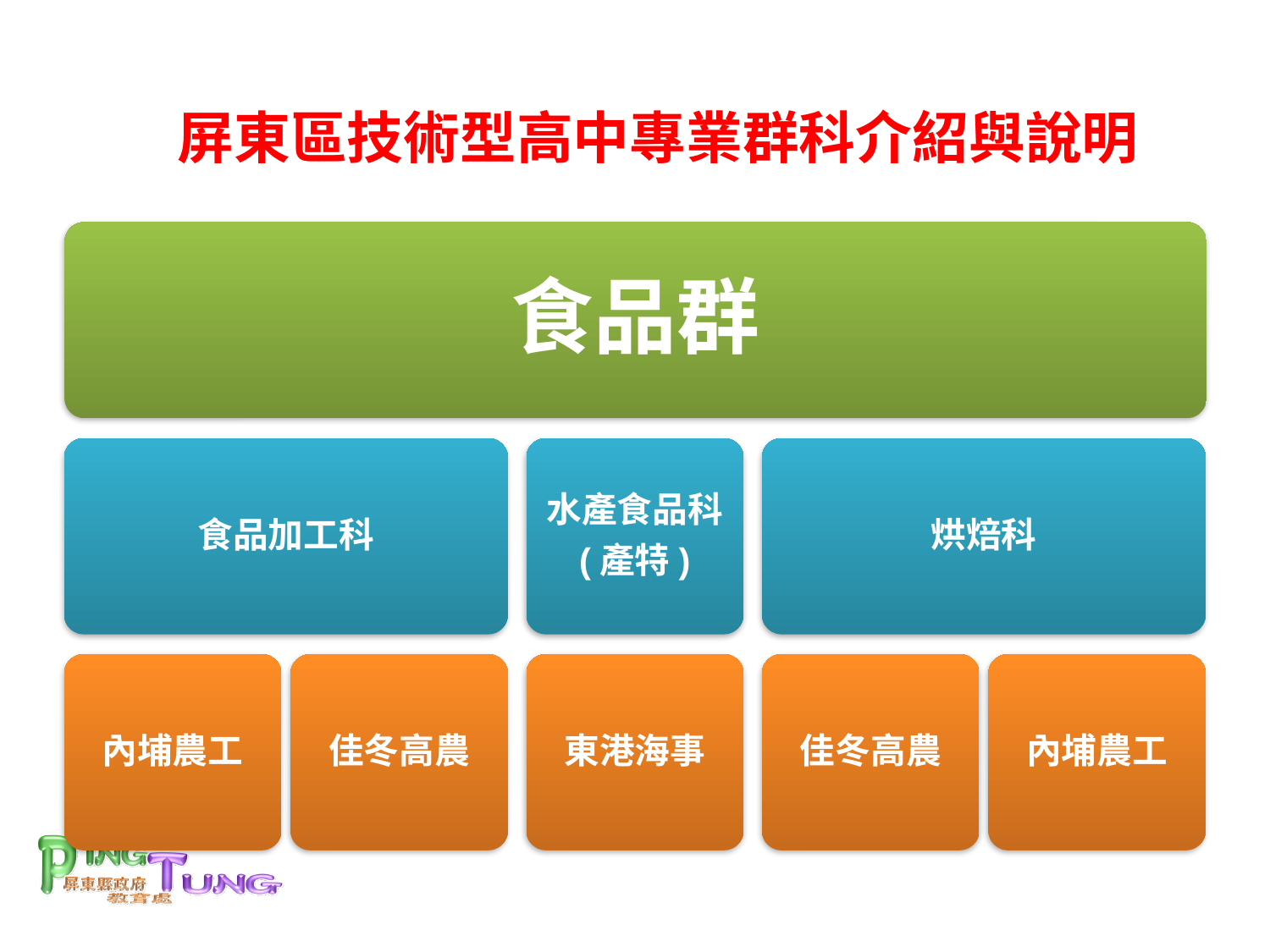

屏東區技術型高中專業群科介紹與說明

食品群

食品加工科
水產食品科
(產特)
烘焙科

內埔農工
佳冬高農
東港海事
佳冬高農
內埔農工